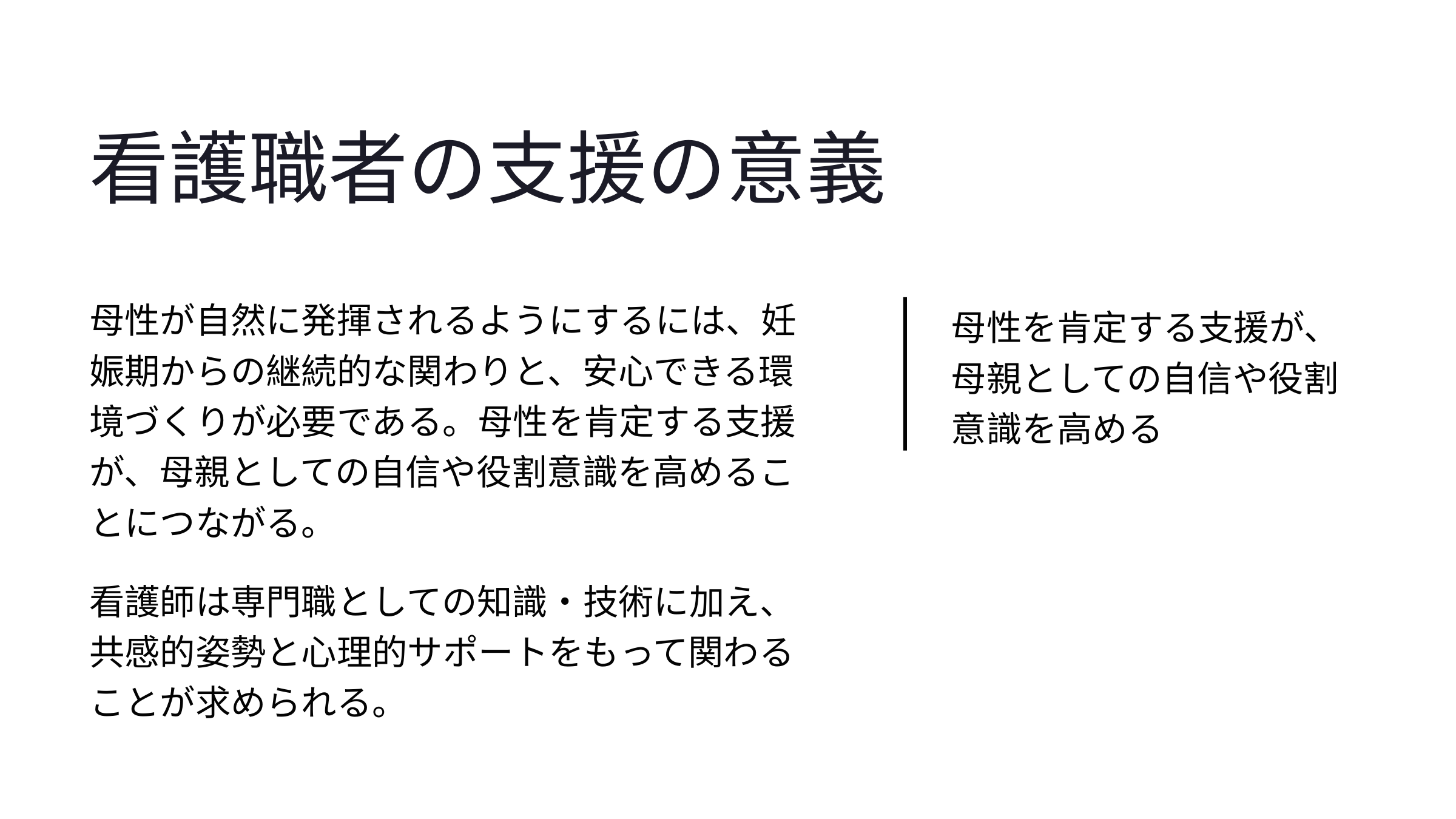

看護職者の支援の意義
母性が自然に発揮されるようにするには、妊娠期からの継続的な関わりと、安心できる環境づくりが必要である。母性を肯定する支援が、母親としての自信や役割意識を高めることにつながる。

母性を肯定する支援が、母親としての自信や役割意識を高める
看護師は専門職としての知識・技術に加え、共感的姿勢と心理的サポートをもって関わることが求められる。